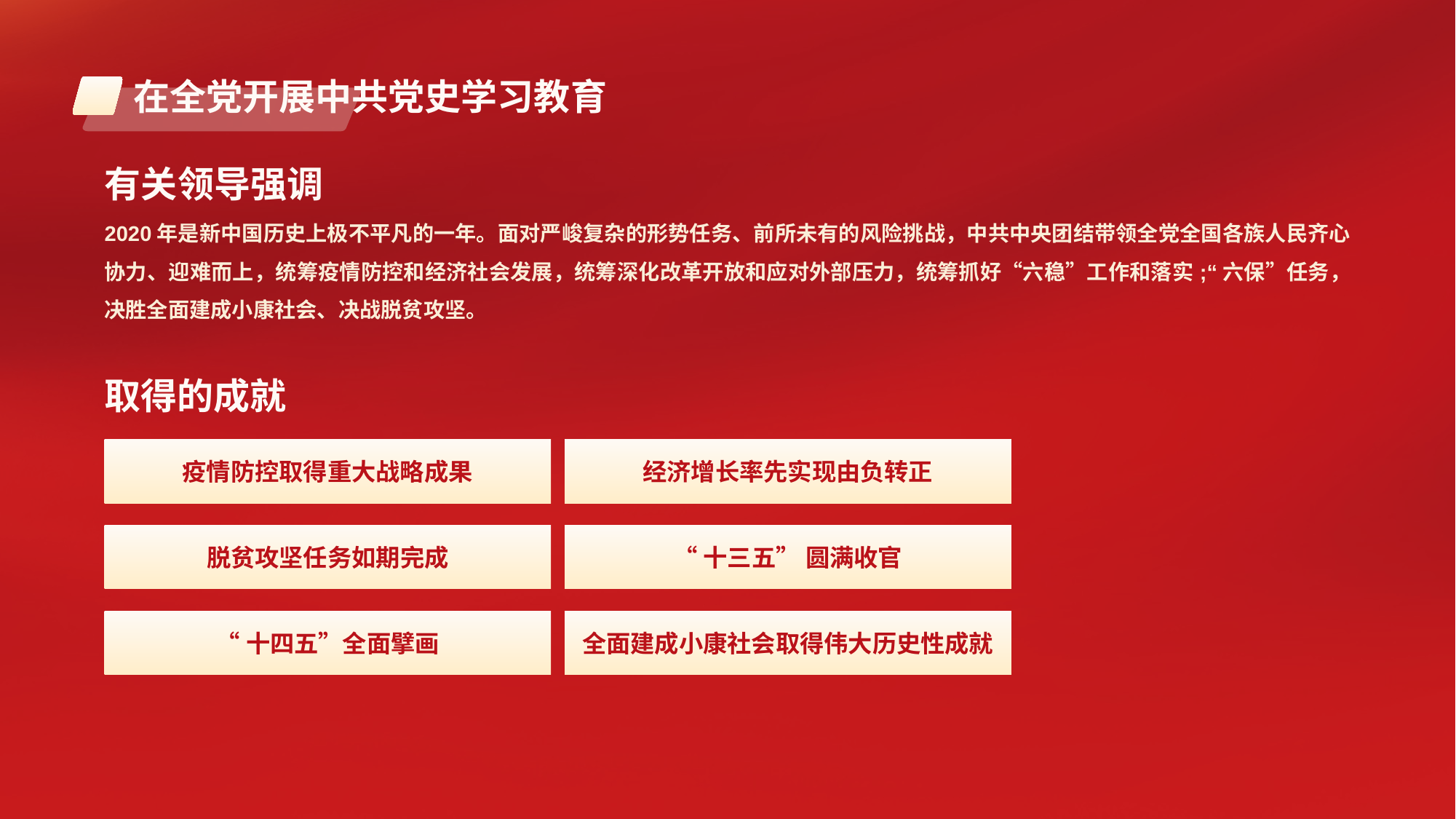

在全党开展中共党史学习教育

有关领导强调
2020年是新中国历史上极不平凡的一年。面对严峻复杂的形势任务、前所未有的风险挑战，中共中央团结带领全党全国各族人民齐心协力、迎难而上，统筹疫情防控和经济社会发展，统筹深化改革开放和应对外部压力，统筹抓好“六稳”工作和落实;“六保”任务，决胜全面建成小康社会、决战脱贫攻坚。
取得的成就
经济增长率先实现由负转正
疫情防控取得重大战略成果
“十三五” 圆满收官
脱贫攻坚任务如期完成
全面建成小康社会取得伟大历史性成就
“十四五”全面擘画